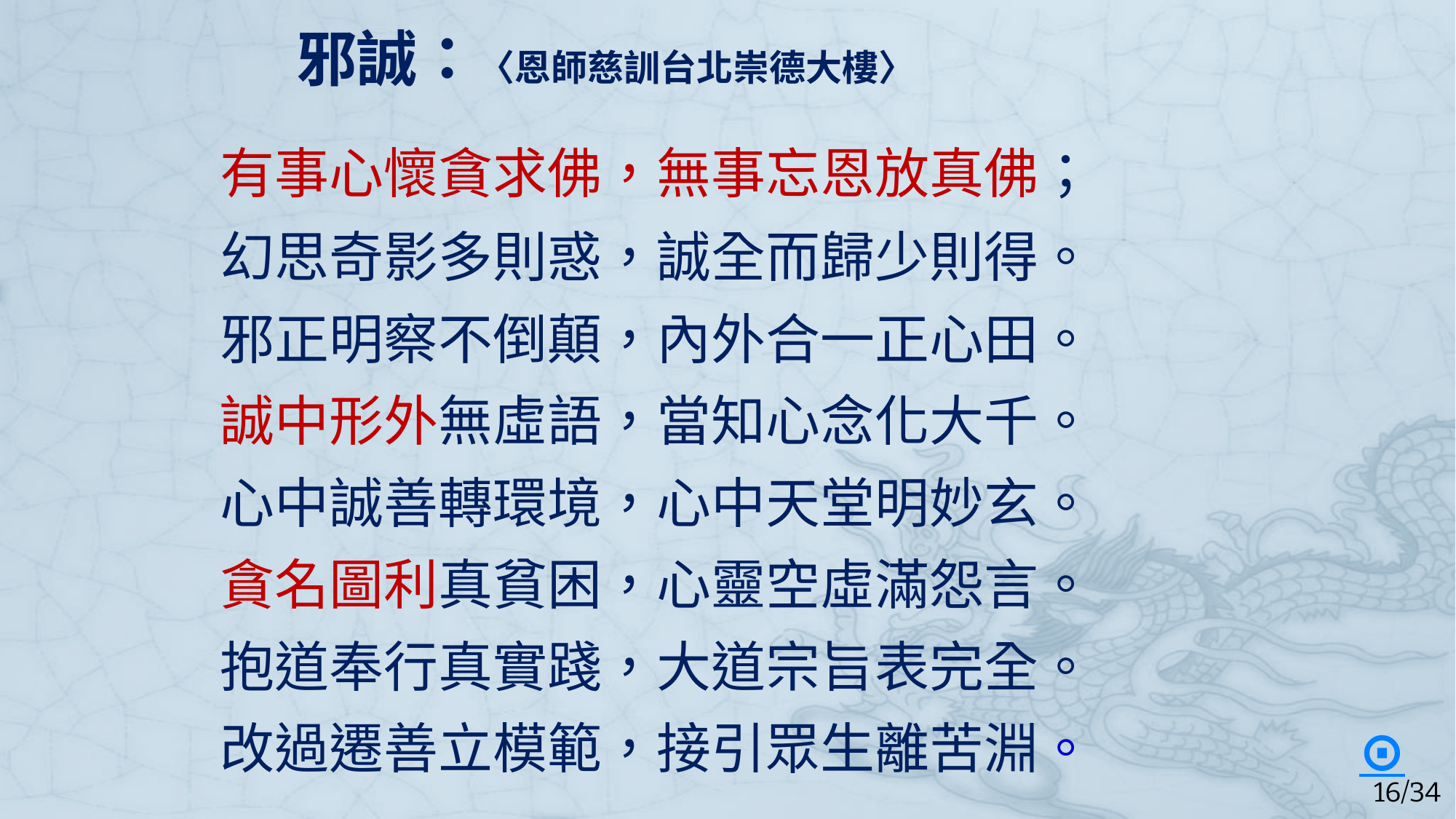

邪誠：〈恩師慈訓台北崇德大樓〉

     有事心懷貪求佛，無事忘恩放真佛；
      幻思奇影多則惑，誠全而歸少則得。
      邪正明察不倒顛，內外合一正心田。
      誠中形外無虛語，當知心念化大千。
      心中誠善轉環境，心中天堂明妙玄。
      貪名圖利真貧困，心靈空虛滿怨言。
      抱道奉行真實踐，大道宗旨表完全。
      改過遷善立模範，接引眾生離苦淵。
⊙
16/34